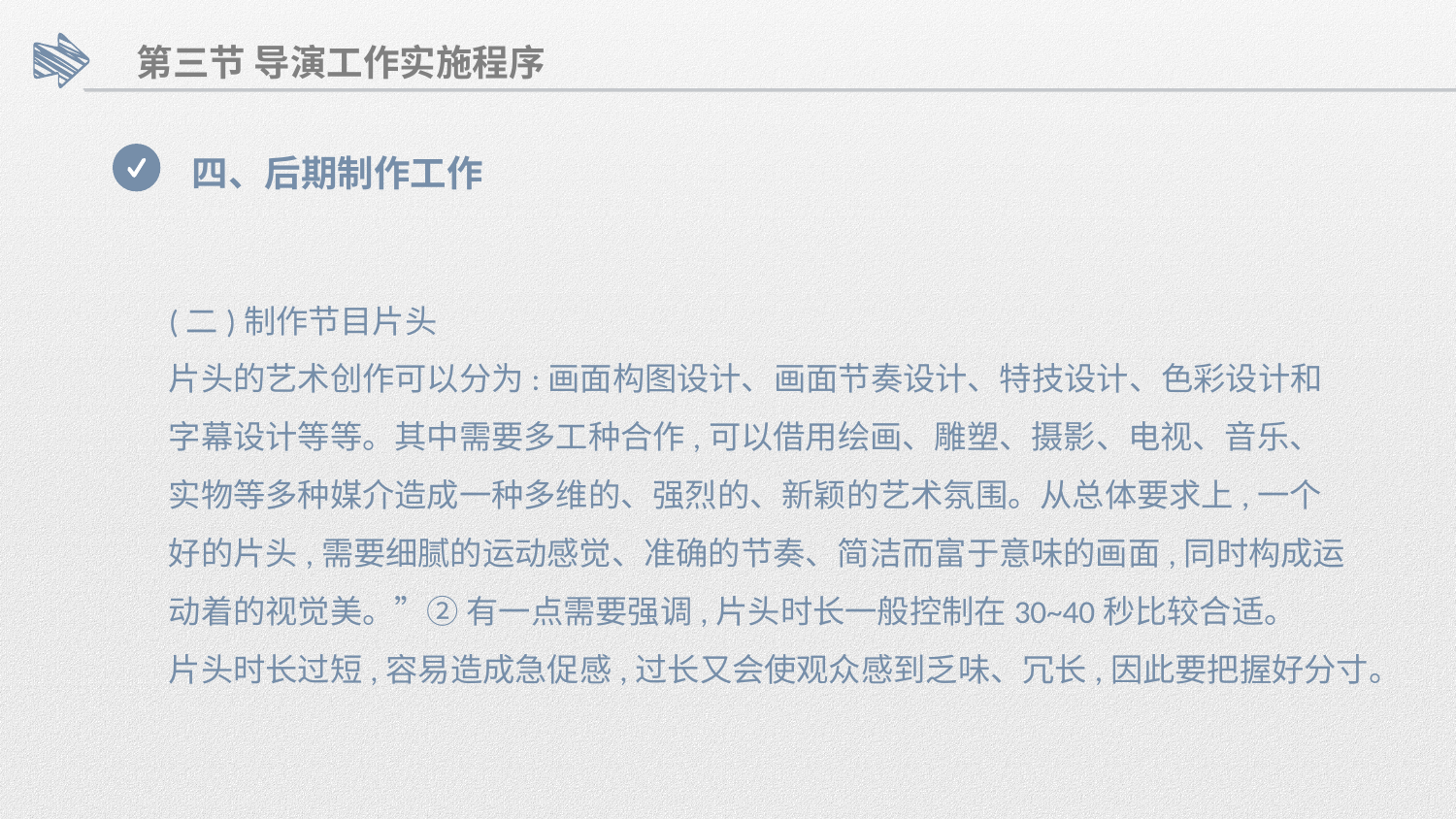

第三节 导演工作实施程序
四、后期制作工作

(二)制作节目片头
片头的艺术创作可以分为:画面构图设计、画面节奏设计、特技设计、色彩设计和
字幕设计等等。其中需要多工种合作,可以借用绘画、雕塑、摄影、电视、音乐、
实物等多种媒介造成一种多维的、强烈的、新颖的艺术氛围。从总体要求上,一个
好的片头,需要细腻的运动感觉、准确的节奏、简洁而富于意味的画面,同时构成运
动着的视觉美。”② 有一点需要强调,片头时长一般控制在30~40秒比较合适。
片头时长过短,容易造成急促感,过长又会使观众感到乏味、冗长,因此要把握好分寸。